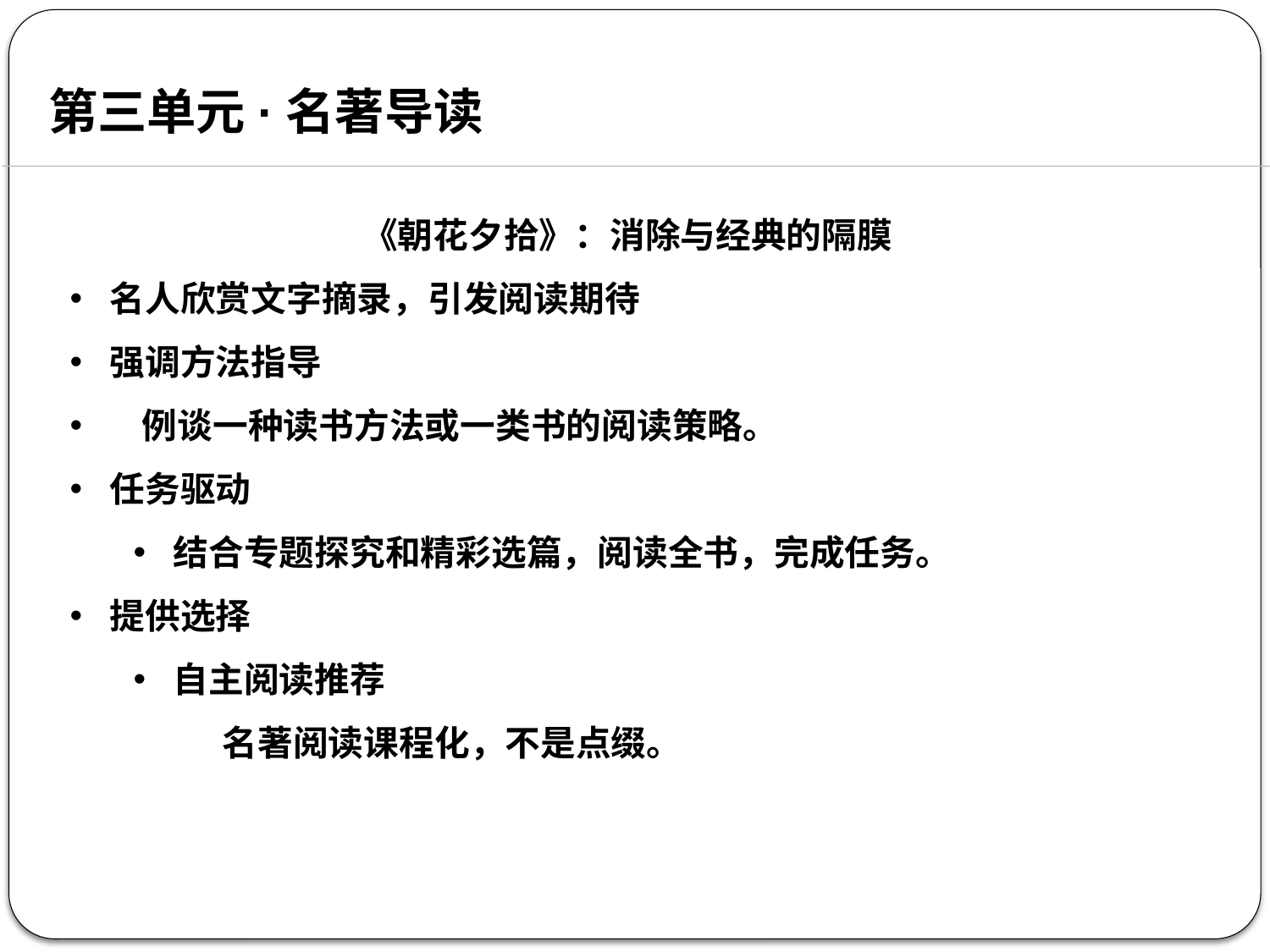

第三单元·名著导读

《朝花夕拾》：消除与经典的隔膜
名人欣赏文字摘录，引发阅读期待
强调方法指导
   例谈一种读书方法或一类书的阅读策略。
任务驱动
结合专题探究和精彩选篇，阅读全书，完成任务。
提供选择
自主阅读推荐
          名著阅读课程化，不是点缀。